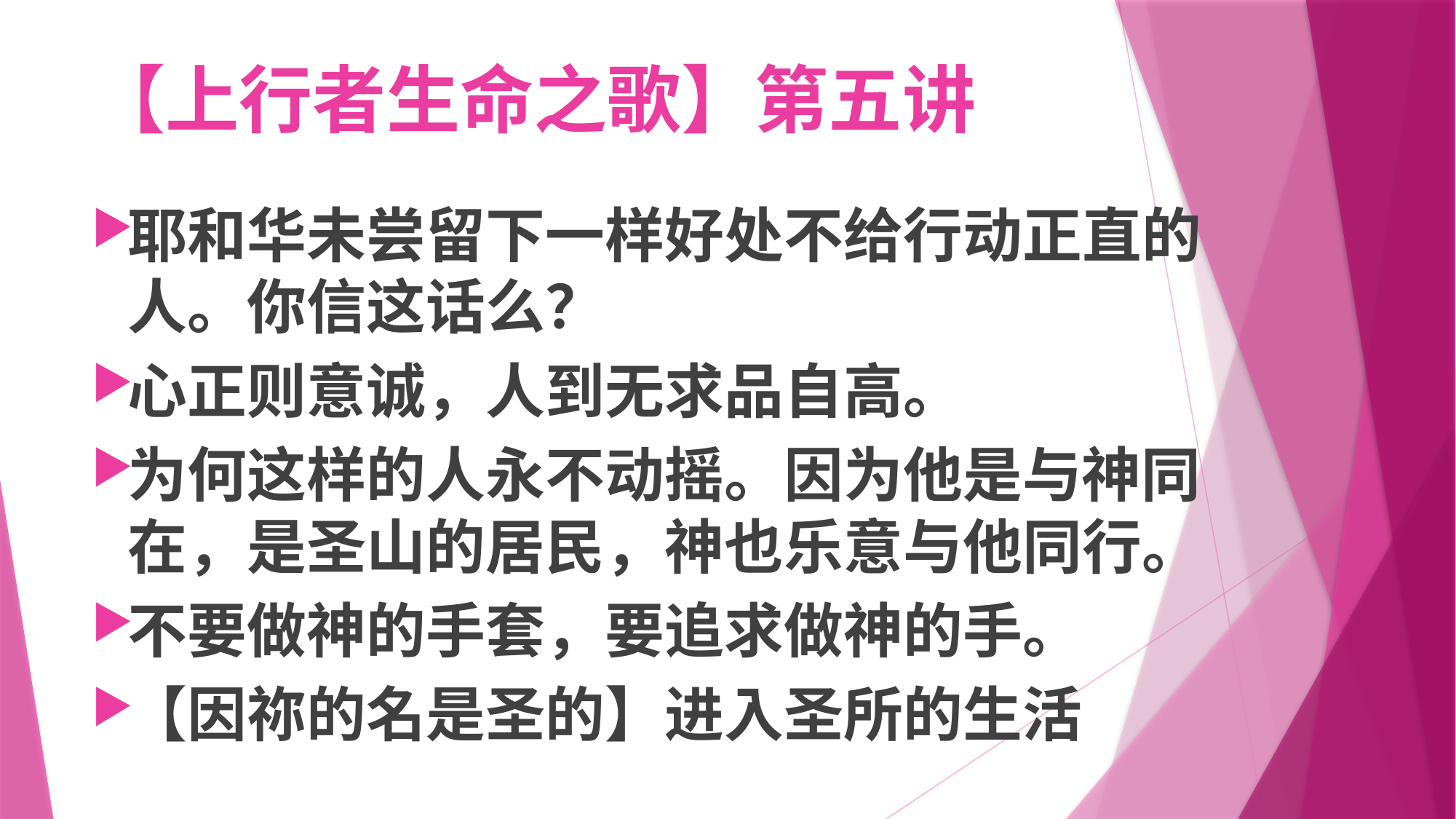

# 【上行者生命之歌】第五讲
耶和华未尝留下一样好处不给行动正直的人。你信这话么？
心正则意诚，人到无求品自高。
为何这样的人永不动摇。因为他是与神同在，是圣山的居民，神也乐意与他同行。
不要做神的手套，要追求做神的手。
【因祢的名是圣的】进入圣所的生活